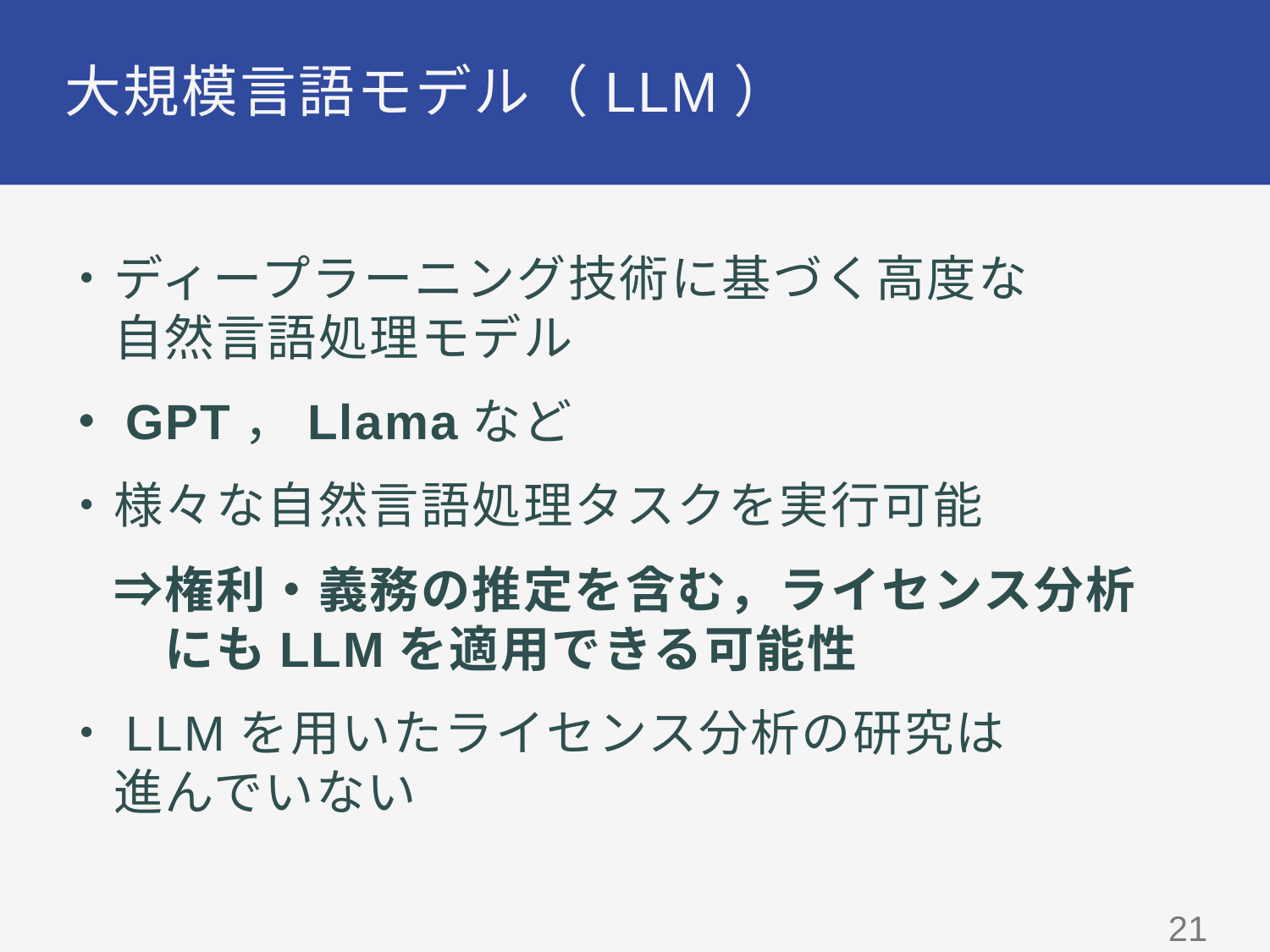

# 大規模言語モデル（LLM）
・ディープラーニング技術に基づく高度な
　自然言語処理モデル
・GPT，Llamaなど
・様々な自然言語処理タスクを実行可能
　⇒権利・義務の推定を含む，ライセンス分析
　　にもLLMを適用できる可能性
・LLMを用いたライセンス分析の研究は
　進んでいない

21